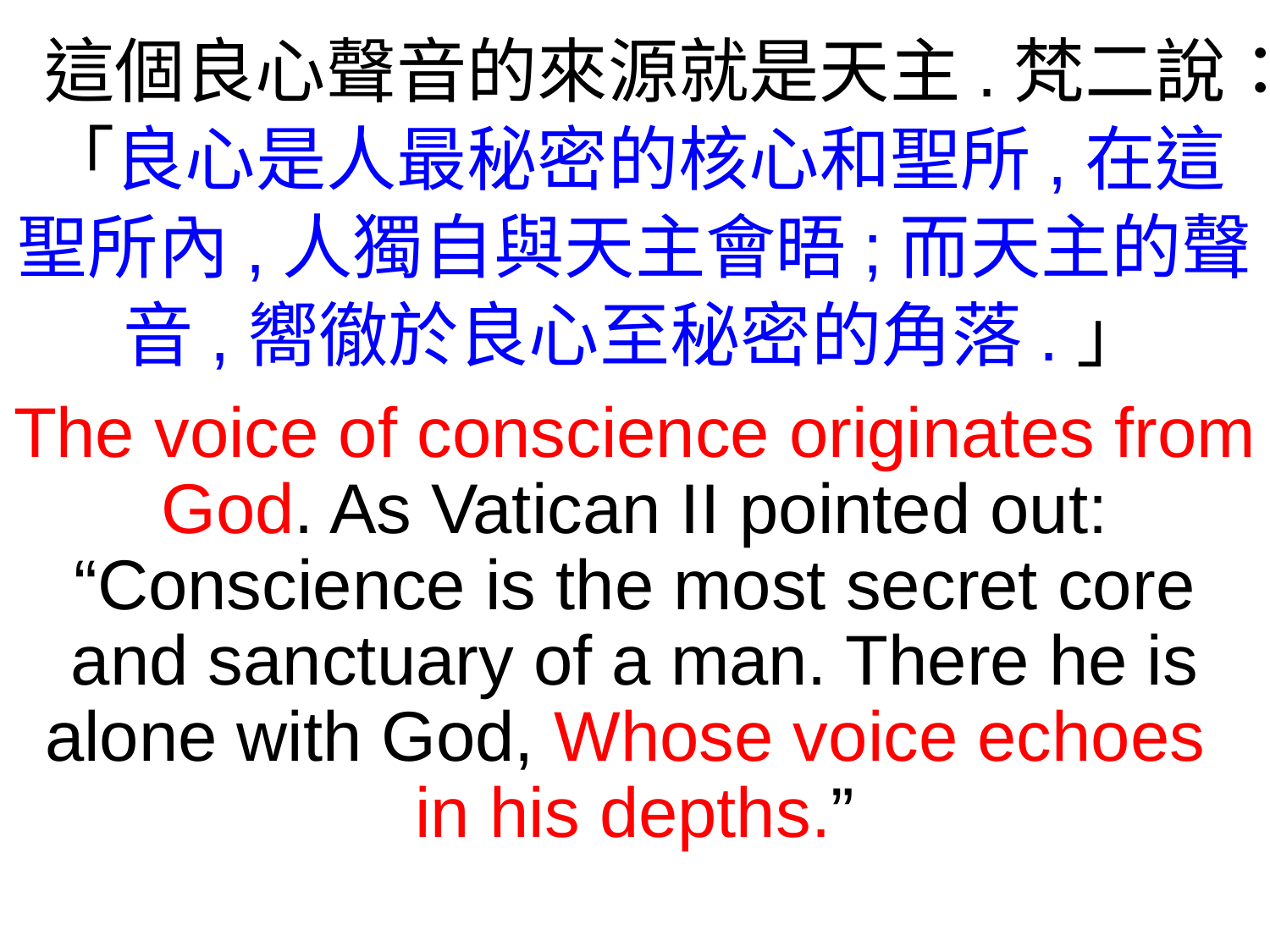

這個良心聲音的來源就是天主.梵二說：「良心是人最秘密的核心和聖所,在這聖所內,人獨自與天主會晤;而天主的聲音,嚮徹於良心至秘密的角落.」
The voice of conscience originates from God. As Vatican II pointed out: “Conscience is the most secret core and sanctuary of a man. There he is alone with God, Whose voice echoes
in his depths.”